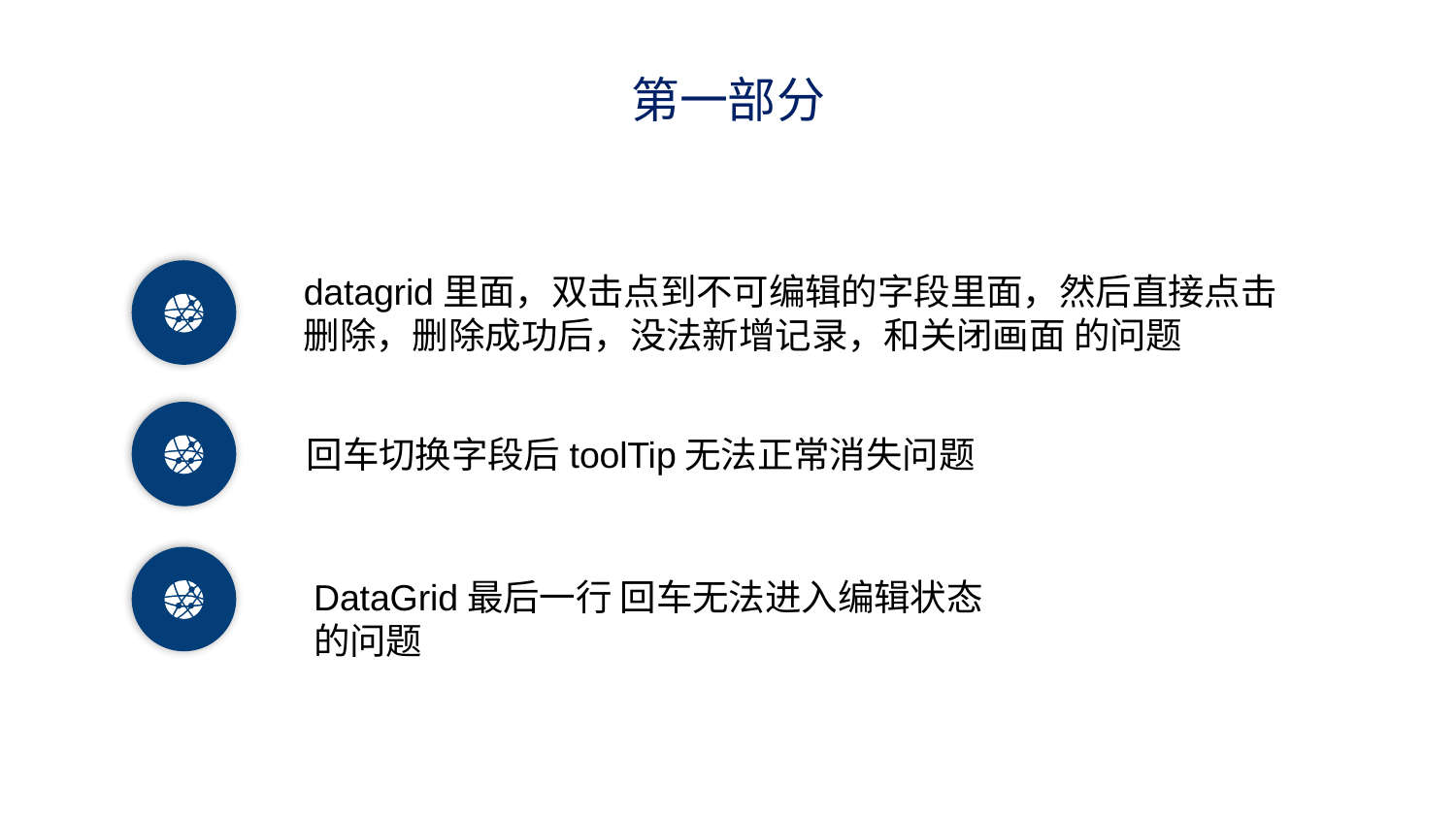

第一部分

datagrid里面，双击点到不可编辑的字段里面，然后直接点击删除，删除成功后，没法新增记录，和关闭画面 的问题

回车切换字段后toolTip无法正常消失问题

DataGrid最后一行 回车无法进入编辑状态的问题